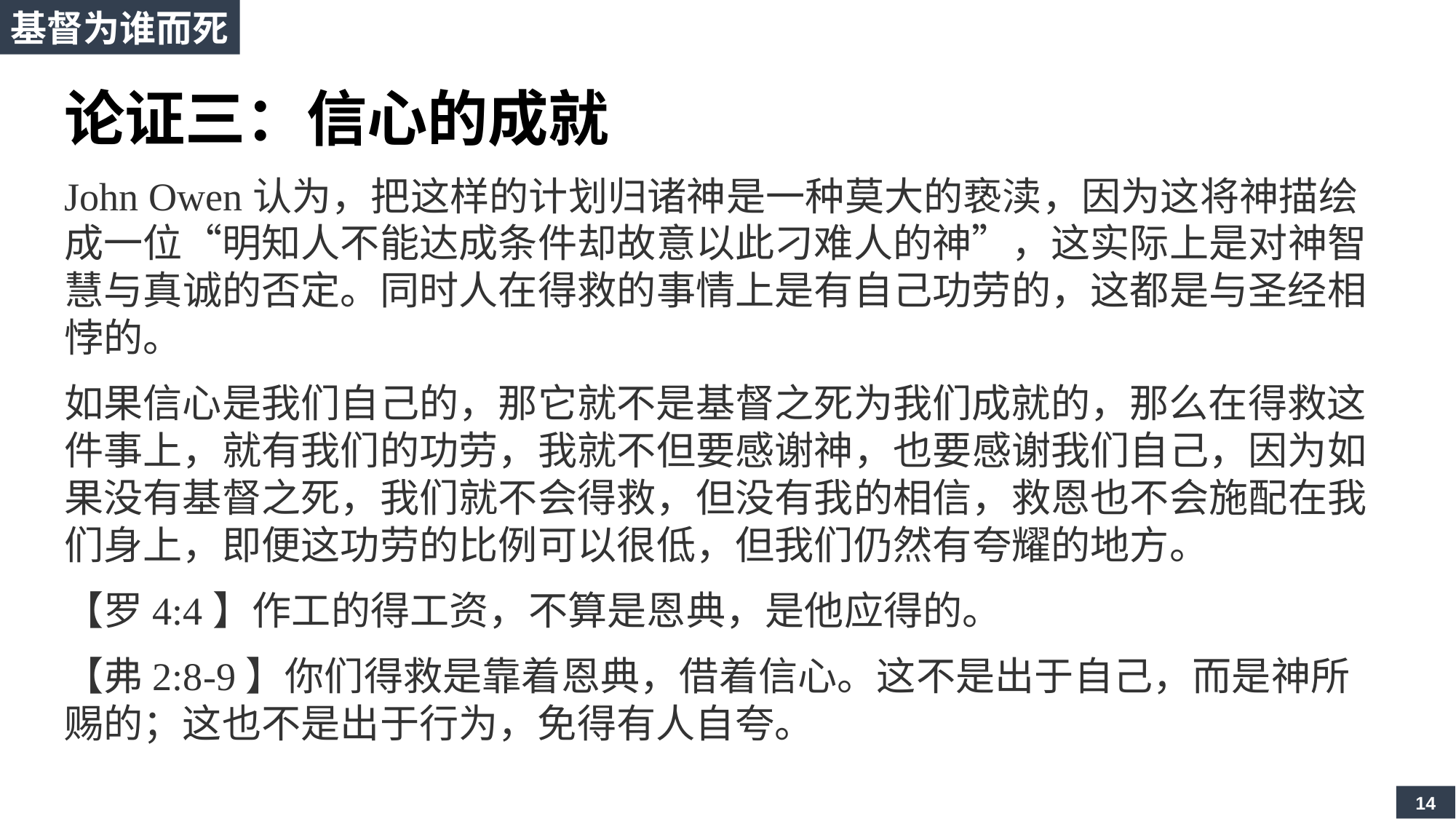

基督为谁而死
论证三：信心的成就
John Owen认为，把这样的计划归诸神是一种莫大的亵渎，因为这将神描绘成一位“明知人不能达成条件却故意以此刁难人的神”，这实际上是对神智慧与真诚的否定。同时人在得救的事情上是有自己功劳的，这都是与圣经相悖的。
如果信心是我们自己的，那它就不是基督之死为我们成就的，那么在得救这件事上，就有我们的功劳，我就不但要感谢神，也要感谢我们自己，因为如果没有基督之死，我们就不会得救，但没有我的相信，救恩也不会施配在我们身上，即便这功劳的比例可以很低，但我们仍然有夸耀的地方。
【罗4:4】作工的得工资，不算是恩典，是他应得的。
【弗2:8-9】你们得救是靠着恩典，借着信心。这不是出于自己，而是神所赐的；这也不是出于行为，免得有人自夸。
14